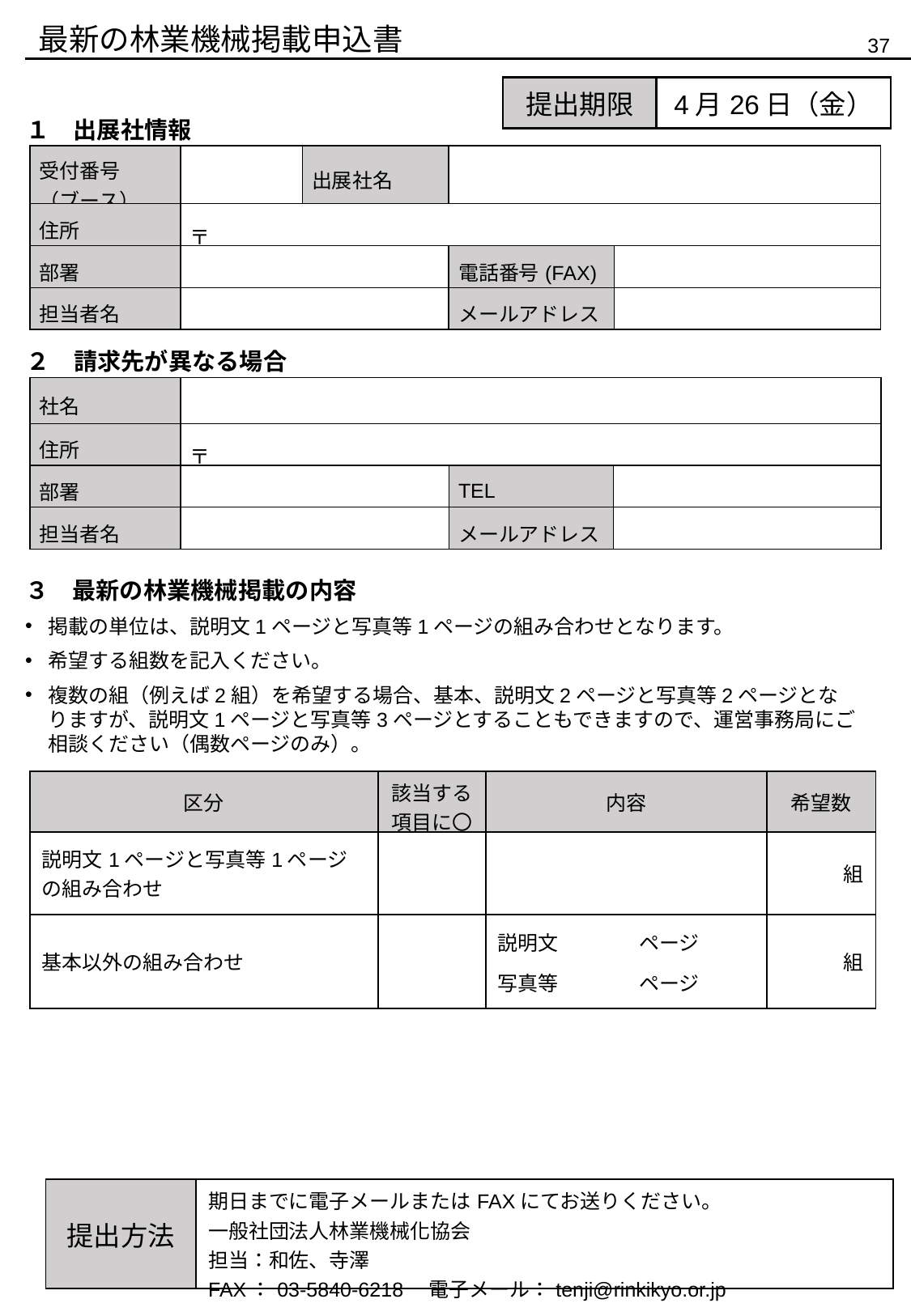

最新の林業機械掲載申込書
37
| 提出期限 | 4月26日（金） |
| --- | --- |
１　出展社情報
| 受付番号 （ブース） |  | 出展社名 |  |  |
| --- | --- | --- | --- | --- |
| 住所 | 〒 |  |  |  |
| 部署 |  |  | 電話番号(FAX) |  |
| 担当者名 |  |  | メールアドレス |  |
２　請求先が異なる場合
| 社名 |  |  |  |
| --- | --- | --- | --- |
| 住所 | 〒 |  |  |
| 部署 |  | TEL |  |
| 担当者名 |  | メールアドレス |  |
３　最新の林業機械掲載の内容
掲載の単位は、説明文1ページと写真等1ページの組み合わせとなります。
希望する組数を記入ください。
複数の組（例えば2組）を希望する場合、基本、説明文2ページと写真等2ページとなりますが、説明文1ページと写真等3ページとすることもできますので、運営事務局にご相談ください（偶数ページのみ）。
| 区分 | 該当する項目に〇 | 内容 | 希望数 |
| --- | --- | --- | --- |
| 説明文1ページと写真等1ページの組み合わせ |  |  | 組 |
| 基本以外の組み合わせ |  | 説明文　　　　ページ 写真等　　　　ページ | 組 |
| 提出方法 | 期日までに電子メールまたはFAXにてお送りください。 一般社団法人林業機械化協会 担当：和佐、寺澤 FAX：03-5840-6218　電子メール：tenji@rinkikyo.or.jp |
| --- | --- |